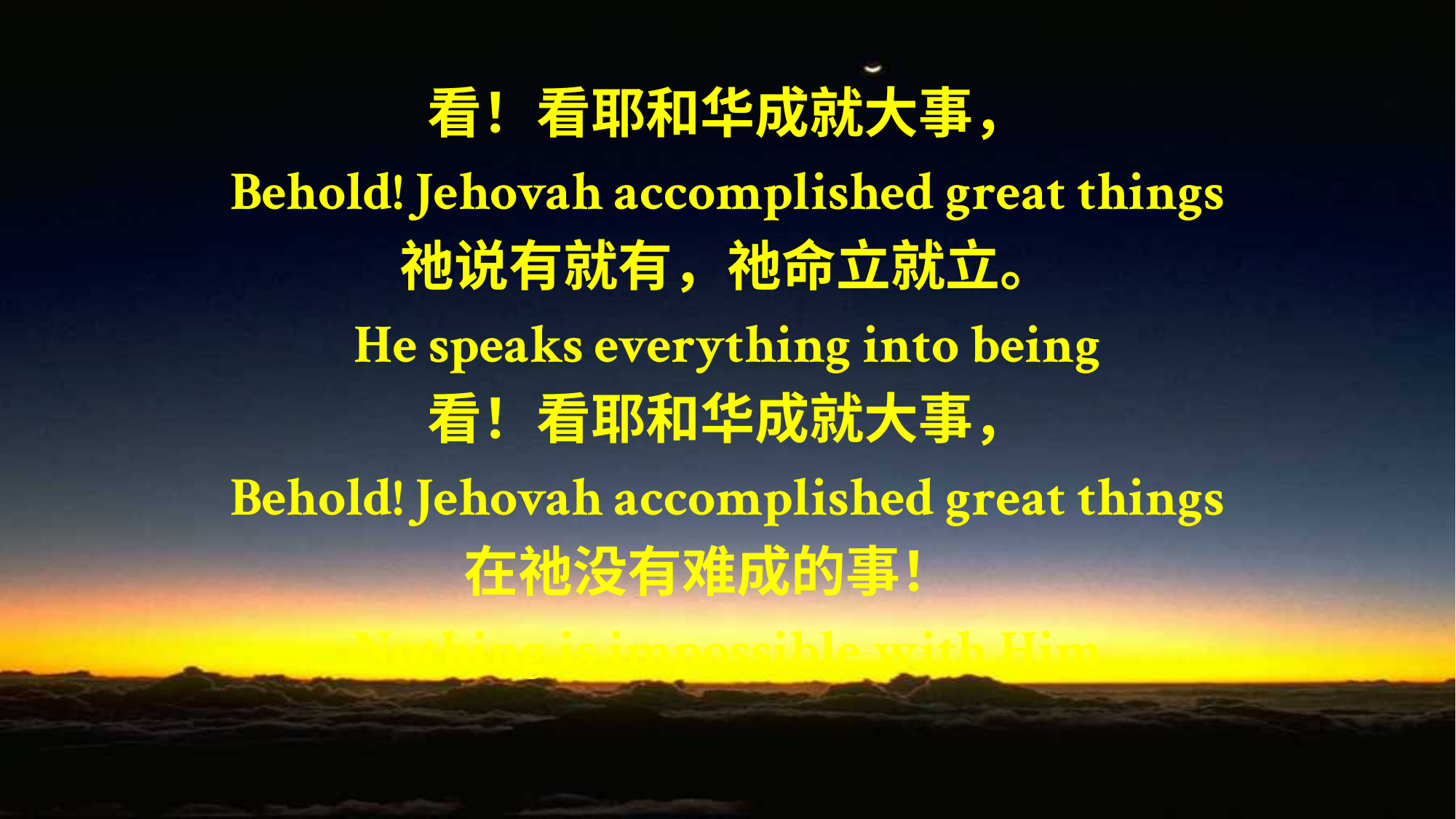

看！看耶和华成就大事，
Behold! Jehovah accomplished great things
祂说有就有，祂命立就立。
He speaks everything into being
看！看耶和华成就大事，
Behold! Jehovah accomplished great things
在祂没有难成的事！
Nothing is impossible with Him